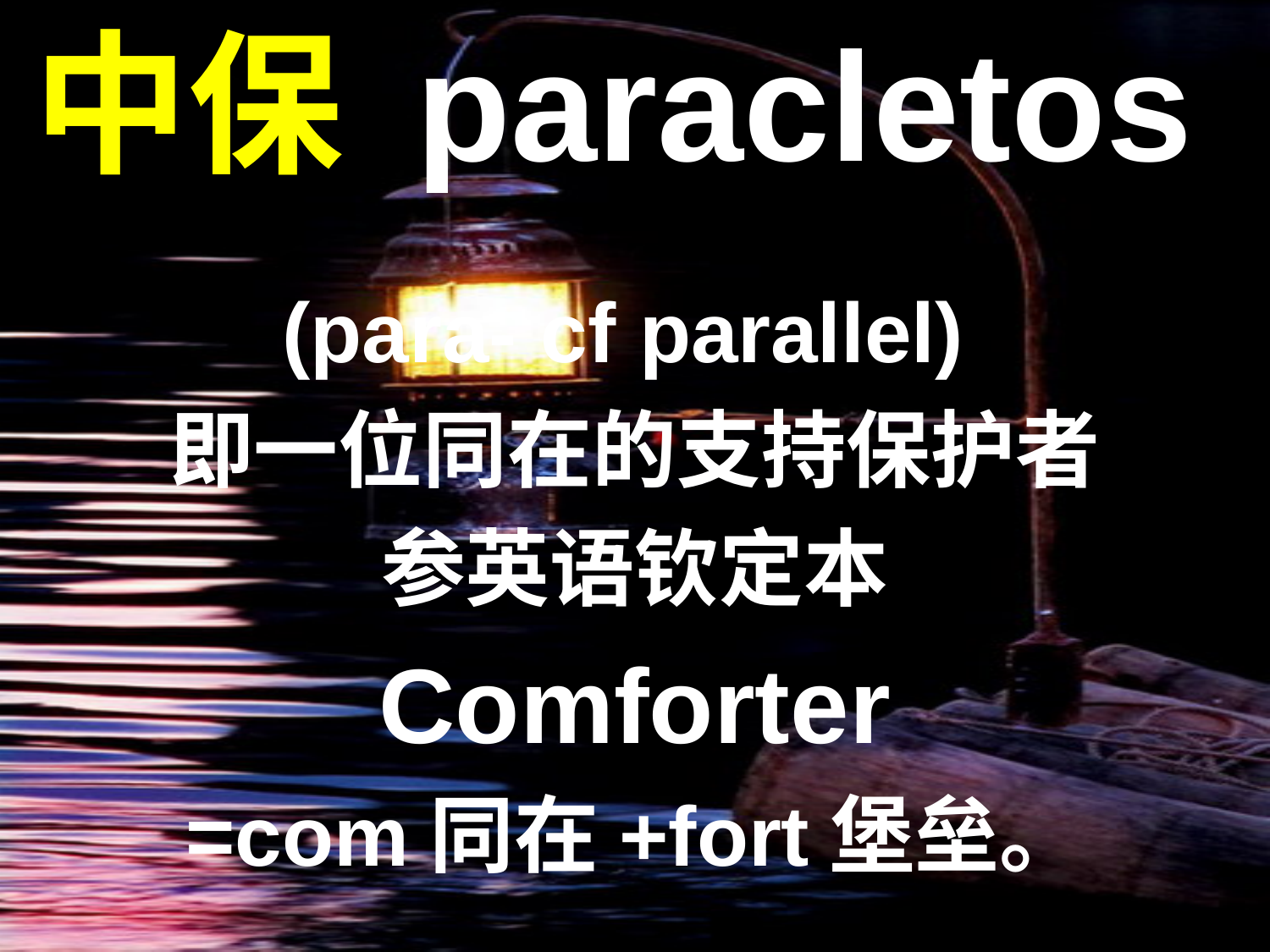

中保 paracletos

(para- cf parallel)
即一位同在的支持保护者
参英语钦定本
Comforter
=com同在+fort堡垒。